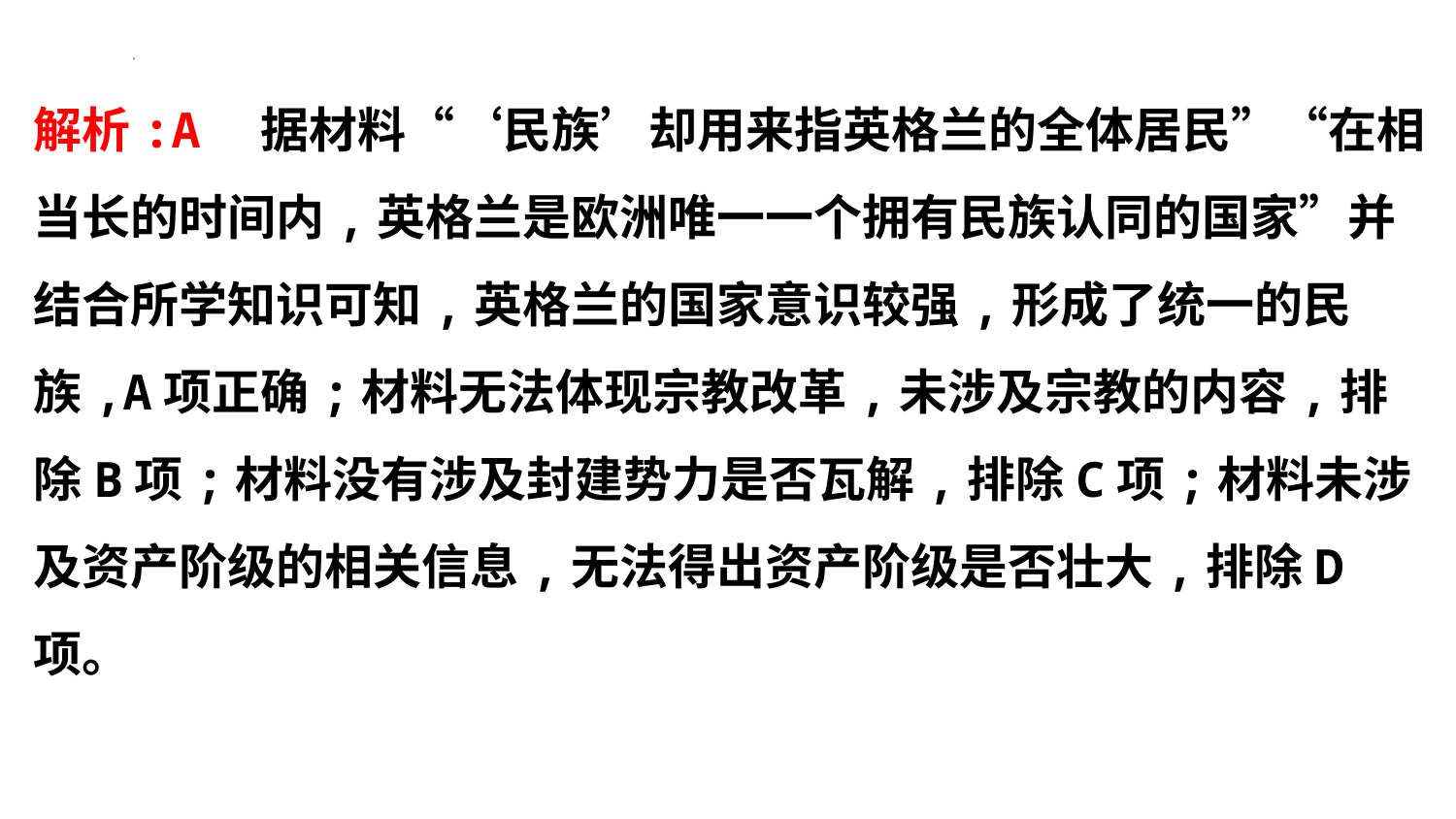

解析:A　据材料“‘民族’却用来指英格兰的全体居民”“在相当长的时间内,英格兰是欧洲唯一一个拥有民族认同的国家”并结合所学知识可知,英格兰的国家意识较强,形成了统一的民族,A项正确;材料无法体现宗教改革,未涉及宗教的内容,排除B项;材料没有涉及封建势力是否瓦解,排除C项;材料未涉及资产阶级的相关信息,无法得出资产阶级是否壮大,排除D项。